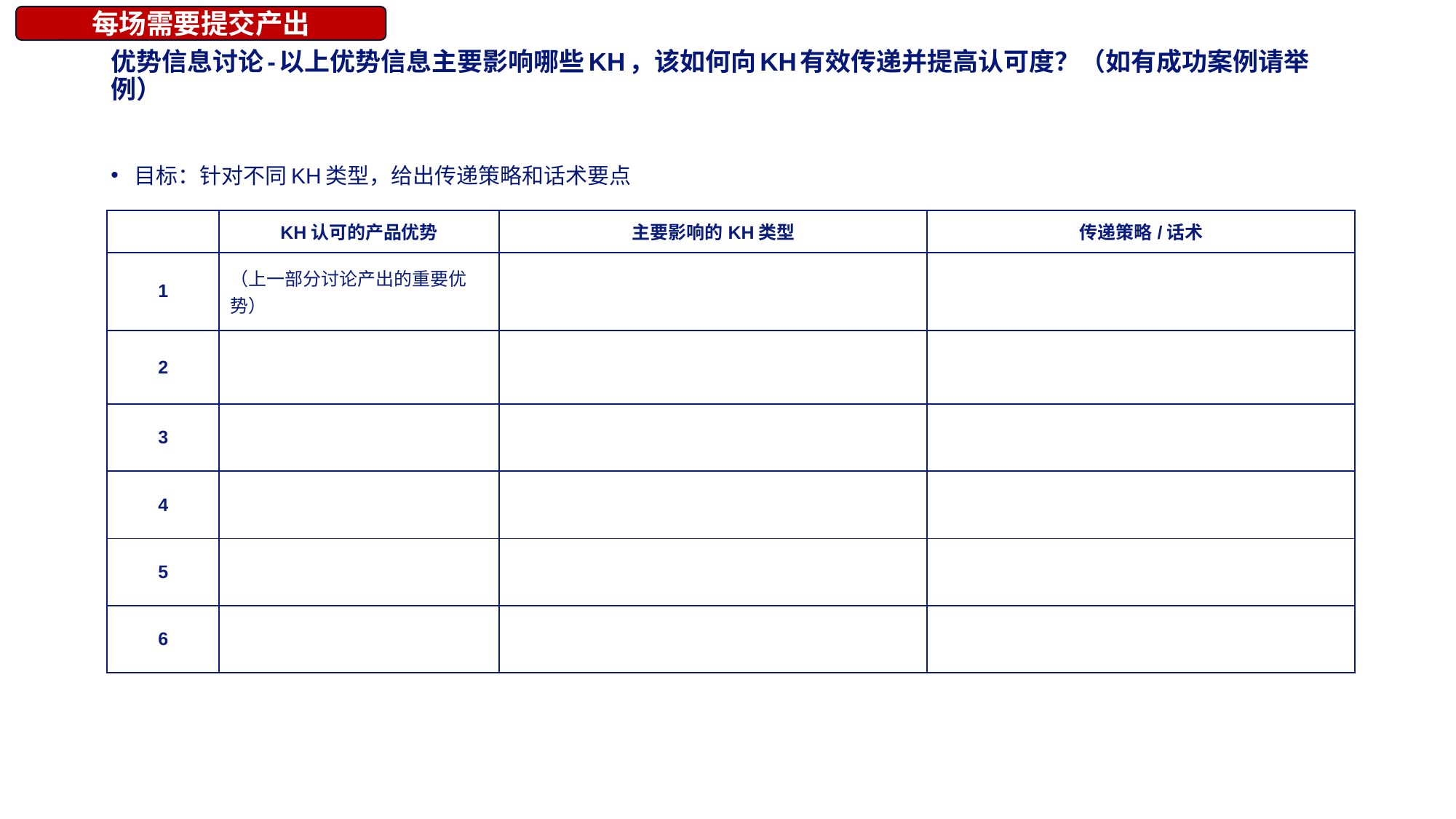

每场需要提交产出
# 优势信息讨论-以上优势信息主要影响哪些KH，该如何向KH有效传递并提高认可度？（如有成功案例请举例）
目标：针对不同KH类型，给出传递策略和话术要点
|  | KH认可的产品优势 | 主要影响的KH类型 | 传递策略/话术 |
| --- | --- | --- | --- |
| 1 | （上一部分讨论产出的重要优势） |  |  |
| 2 |  |  |  |
| 3 |  |  |  |
| 4 |  |  |  |
| 5 |  |  |  |
| 6 |  |  |  |